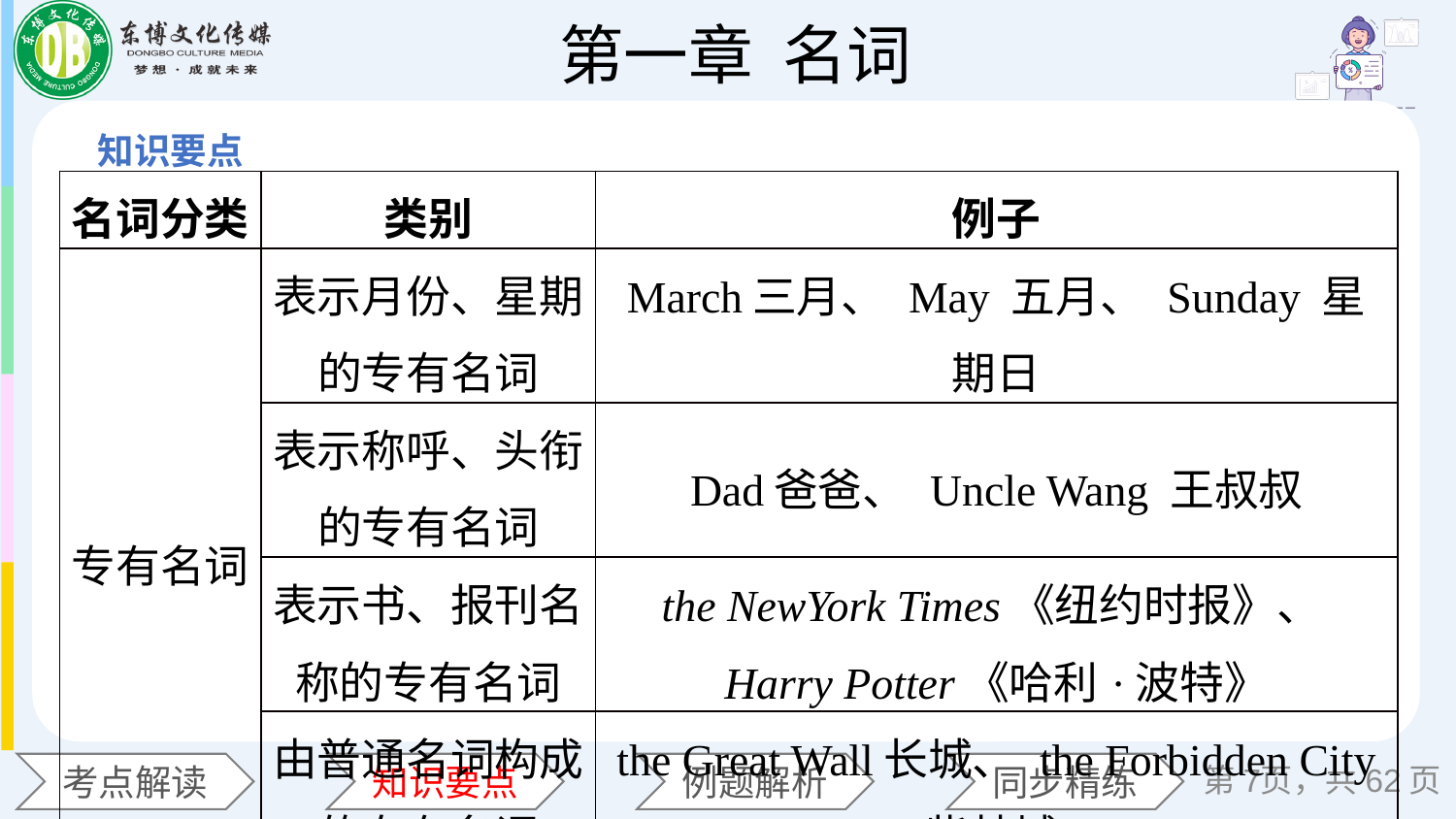

| 名词分类 | 类别 | 例子 |
| --- | --- | --- |
| 专有名词 | 表示月份、星期的专有名词 | March三月、 May 五月、 Sunday 星期日 |
|  | 表示称呼、头衔的专有名词 | Dad爸爸、 Uncle Wang 王叔叔 |
|  | 表示书、报刊名称的专有名词 | the NewYork Times《纽约时报》、 Harry Potter《哈利·波特》 |
|  | 由普通名词构成的专有名词 | the Great Wall长城、 the Forbidden City 紫禁城 |

第7页，共62页